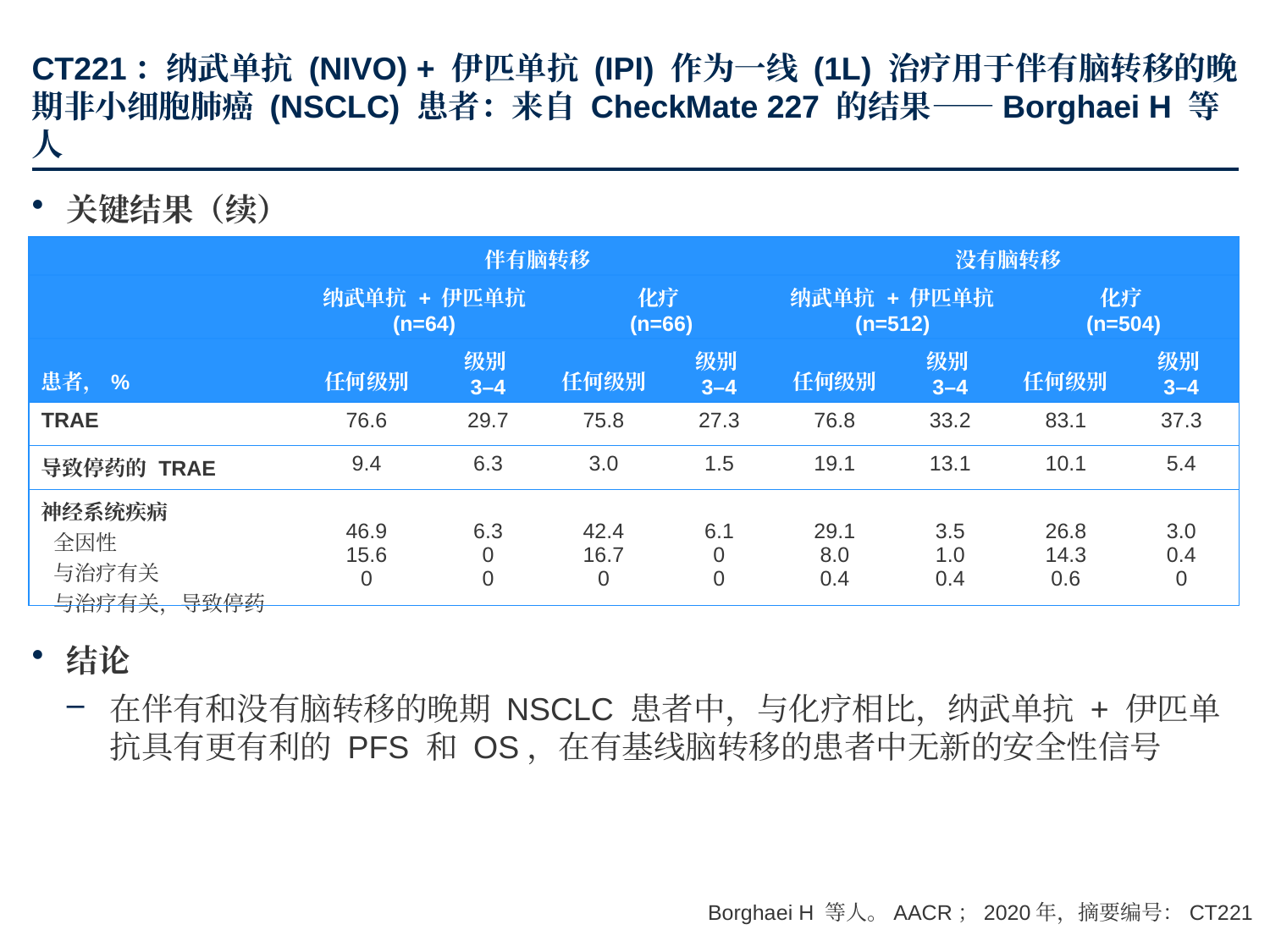

# CT221：纳武单抗 (NIVO) + 伊匹单抗 (IPI) 作为一线 (1L) 治疗用于伴有脑转移的晚期非小细胞肺癌 (NSCLC) 患者：来自 CheckMate 227 的结果——Borghaei H 等人
关键结果（续）
结论
在伴有和没有脑转移的晚期 NSCLC 患者中，与化疗相比，纳武单抗 + 伊匹单抗具有更有利的 PFS 和 OS，在有基线脑转移的患者中无新的安全性信号
|  | 伴有脑转移 |  |  |  | 没有脑转移 |  |  |  |
| --- | --- | --- | --- | --- | --- | --- | --- | --- |
|  | 纳武单抗 + 伊匹单抗 (n=64) |  | 化疗 (n=66) |  | 纳武单抗 + 伊匹单抗 (n=512) |  | 化疗 (n=504) |  |
| 患者，% | 任何级别 | 级别 3–4 | 任何级别 | 级别 3–4 | 任何级别 | 级别 3–4 | 任何级别 | 级别 3–4 |
| TRAE | 76.6 | 29.7 | 75.8 | 27.3 | 76.8 | 33.2 | 83.1 | 37.3 |
| 导致停药的 TRAE | 9.4 | 6.3 | 3.0 | 1.5 | 19.1 | 13.1 | 10.1 | 5.4 |
| 神经系统疾病 全因性 与治疗有关 与治疗有关，导致停药 | 46.9 15.6 0 | 6.3 0 0 | 42.4 16.7 0 | 6.1 0 0 | 29.1 8.0 0.4 | 3.5 1.0 0.4 | 26.8 14.3 0.6 | 3.0 0.4 0 |
Borghaei H 等人。AACR；2020年，摘要编号：CT221